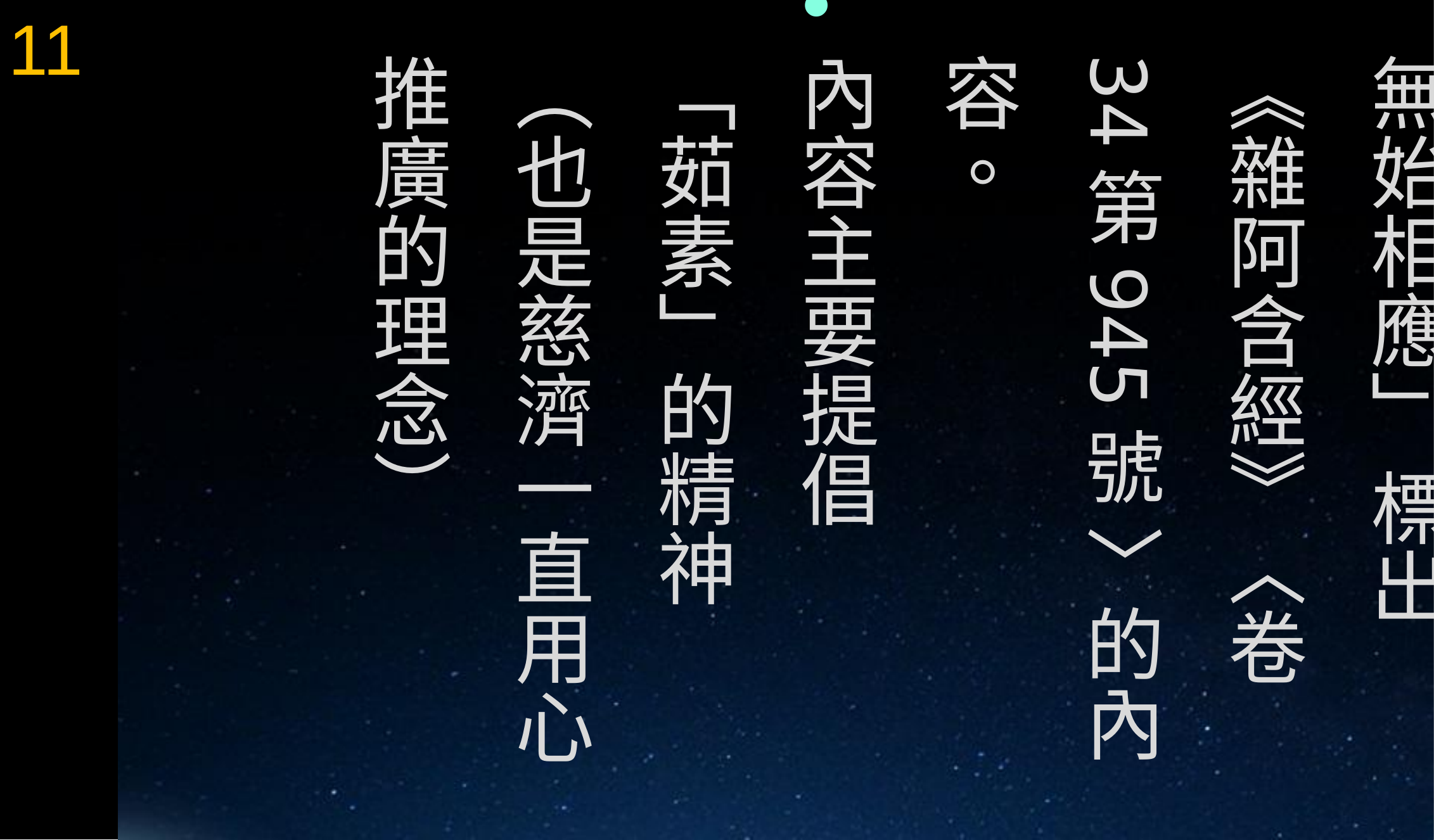

第一幅書法作品 以 金石文大字體 「 #無始相應」 標出 《雜阿含經》〈卷34第945號 〉的內容。
內容主要提倡        「茹素」的精神        （也是慈濟一直用心推廣的理念）
11